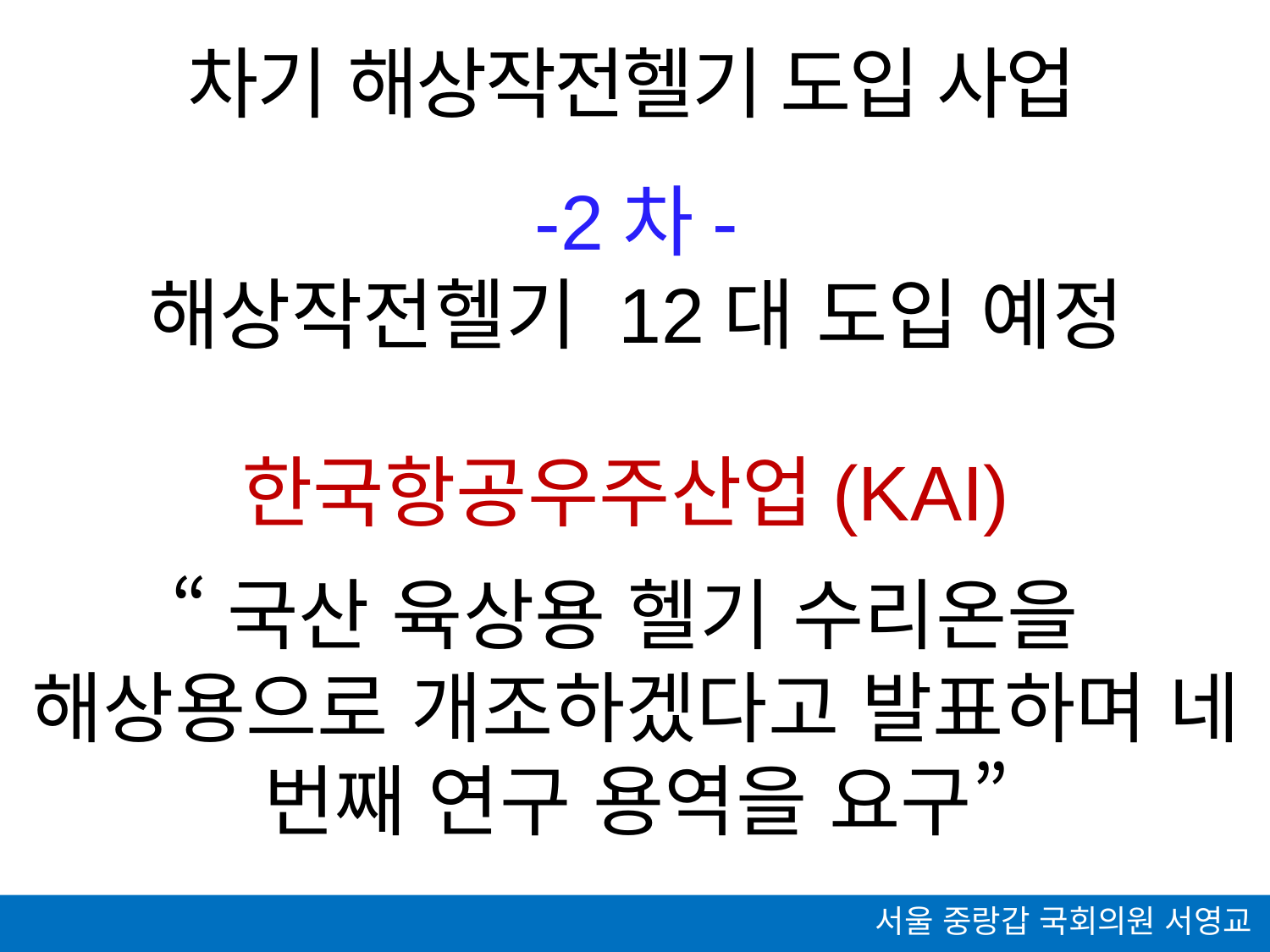

차기 해상작전헬기 도입 사업
-2차-
해상작전헬기 12대 도입 예정
한국항공우주산업(KAI)

“국산 육상용 헬기 수리온을
해상용으로 개조하겠다고 발표하며 네 번째 연구 용역을 요구”

서울 중랑갑 국회의원 서영교